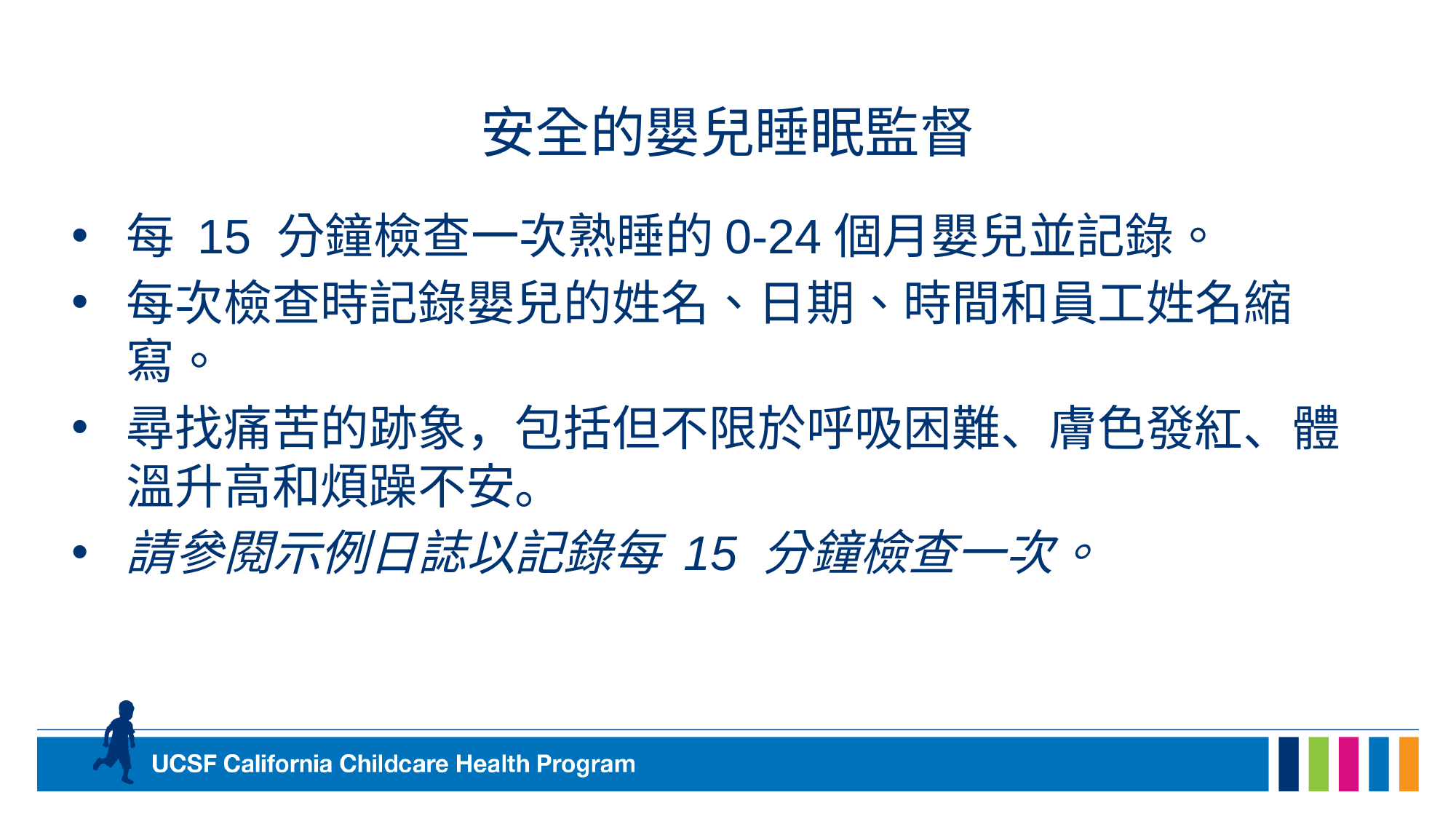

# 安全的嬰兒睡眠監督

每 15 分鐘檢查一次熟睡的0-24個月嬰兒並記錄。
每次檢查時記錄嬰兒的姓名、日期、時間和員工姓名縮寫。
尋找痛苦的跡象，包括但不限於呼吸困難、膚色發紅、體溫升高和煩躁不安。
請參閱示例日誌以記錄每 15 分鐘檢查一次。